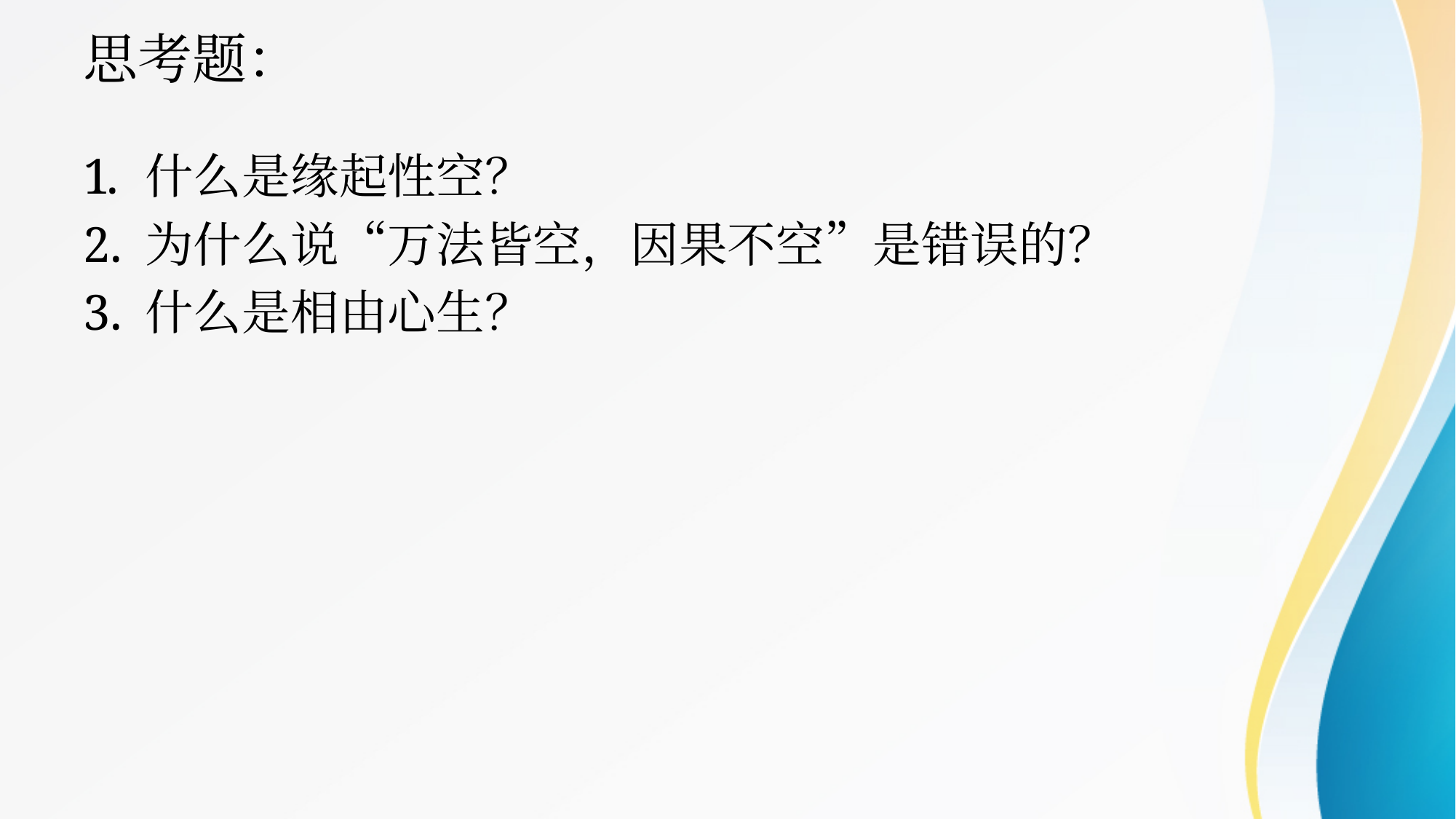

# 思考题：
什么是缘起性空？
为什么说“万法皆空，因果不空”是错误的？
什么是相由心生？